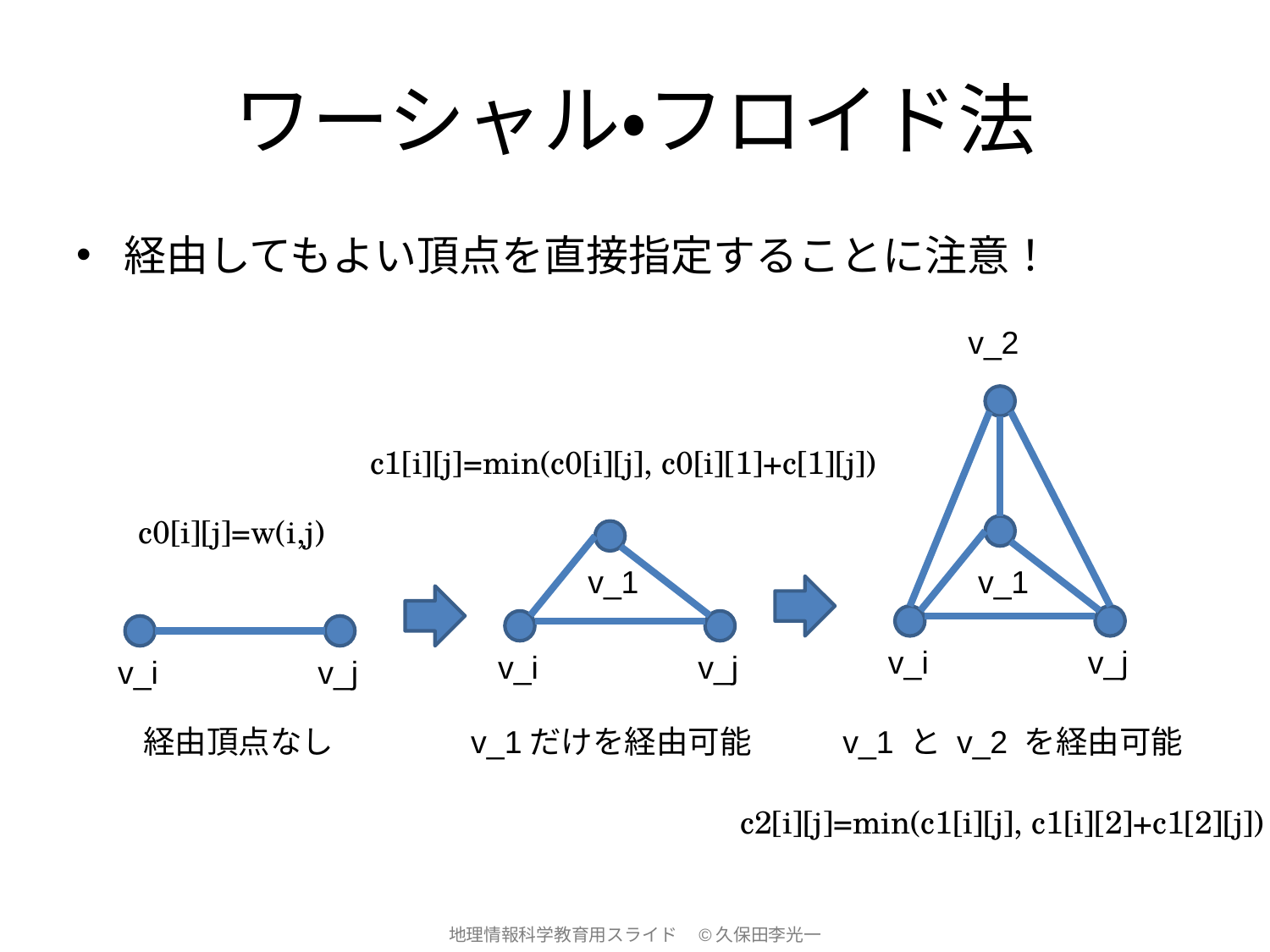

# ワーシャル・フロイド法
経由してもよい頂点を直接指定することに注意！

v_2

c1[i][j]=min(c0[i][j], c0[i][1]+c[1][j])
c0[i][j]=w(i,j)

v_1
v_1

v_i
v_j
v_i
v_j
v_i
v_j
経由頂点なし
v_1だけを経由可能
v_1 と v_2 を経由可能
c2[i][j]=min(c1[i][j], c1[i][2]+c1[2][j])